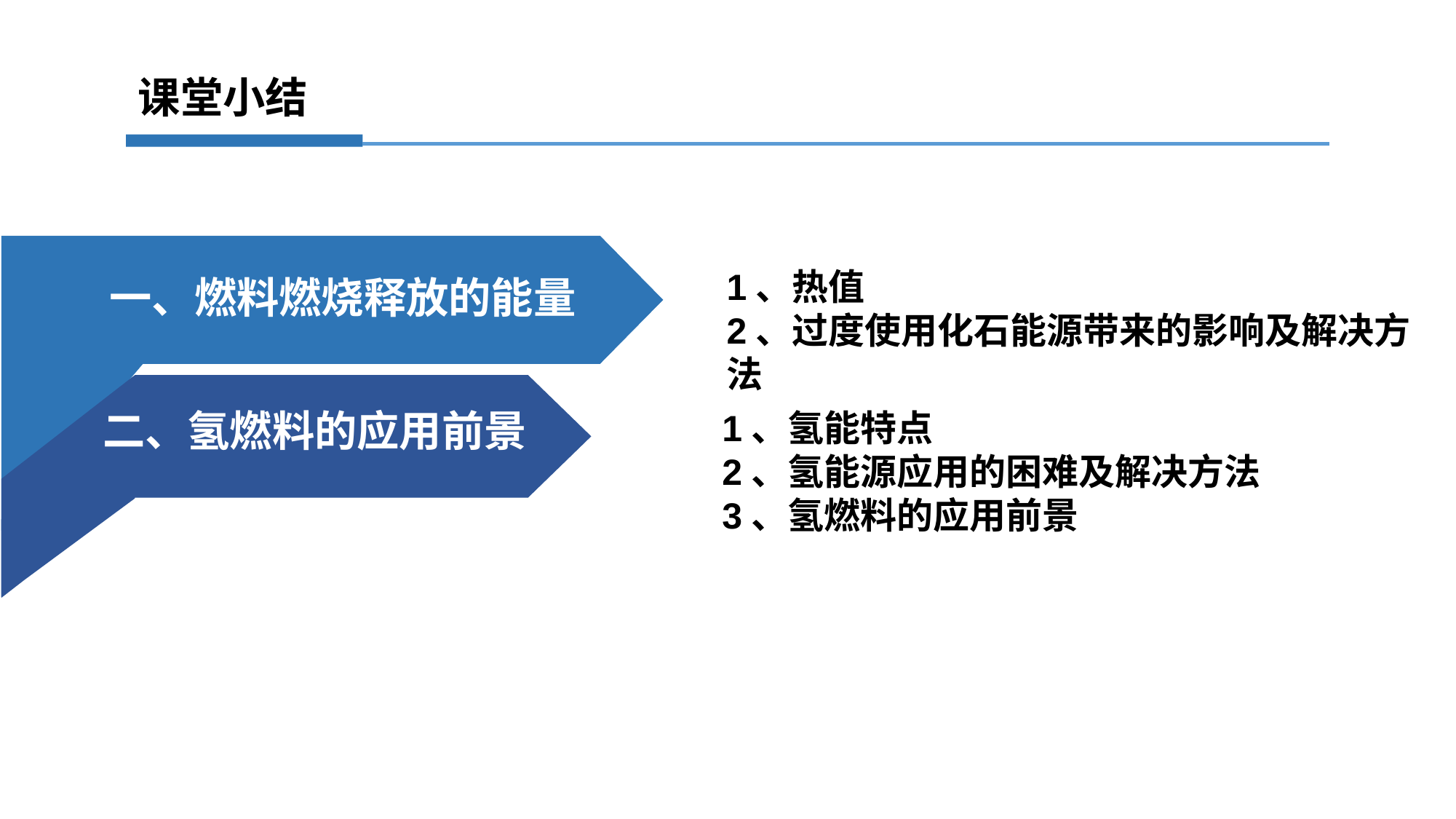

课堂小结

一、燃料燃烧释放的能量
1、热值
2、过度使用化石能源带来的影响及解决方法

二、氢燃料的应用前景
1、氢能特点
2、氢能源应用的困难及解决方法
3、氢燃料的应用前景